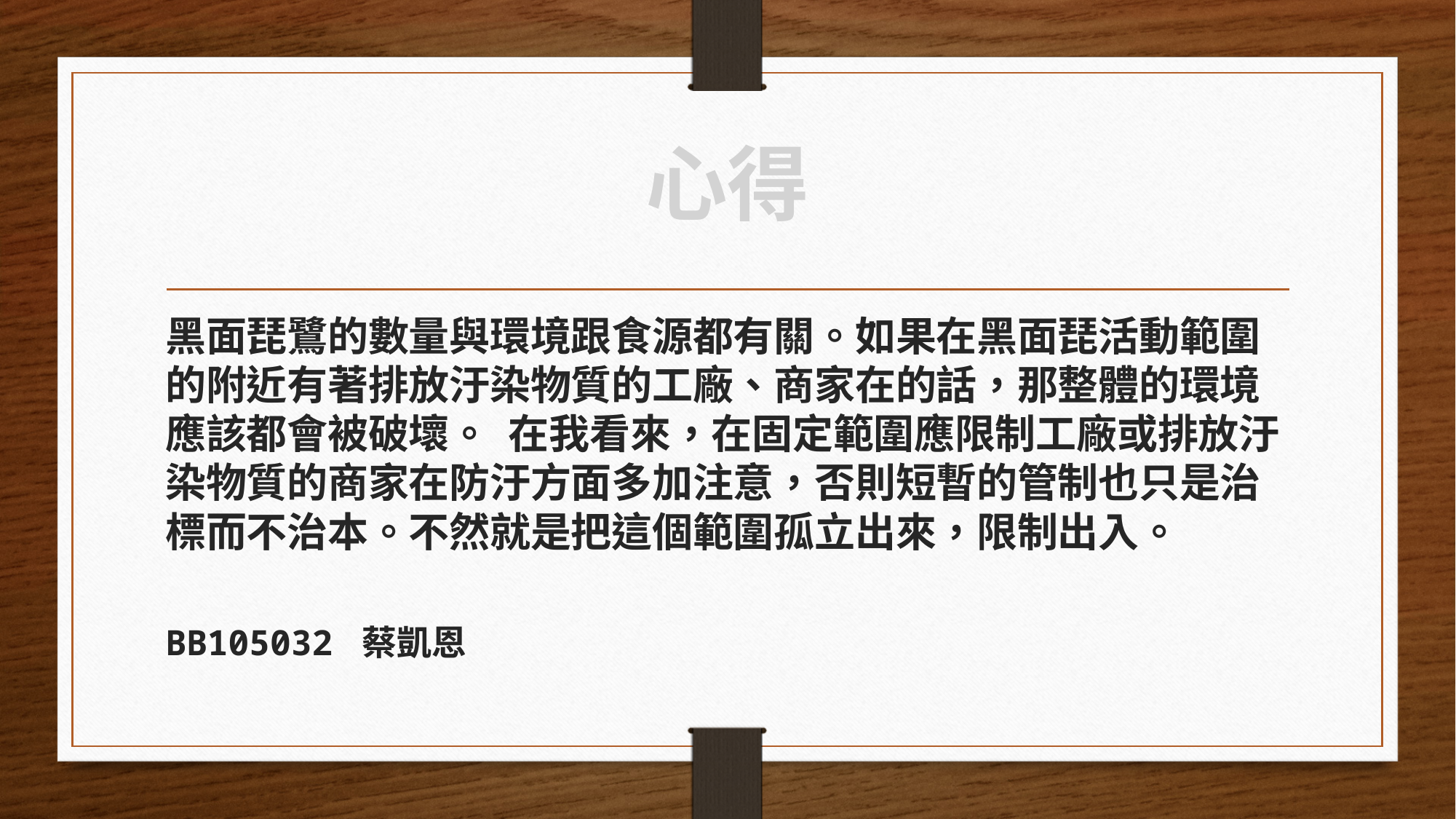

心得
黑面琵鷺的數量與環境跟食源都有關。如果在黑面琵活動範圍的附近有著排放汙染物質的工廠、商家在的話，那整體的環境應該都會被破壞。  在我看來，在固定範圍應限制工廠或排放汙染物質的商家在防汙方面多加注意，否則短暫的管制也只是治標而不治本。不然就是把這個範圍孤立出來，限制出入。
                                        BB105032 蔡凱恩